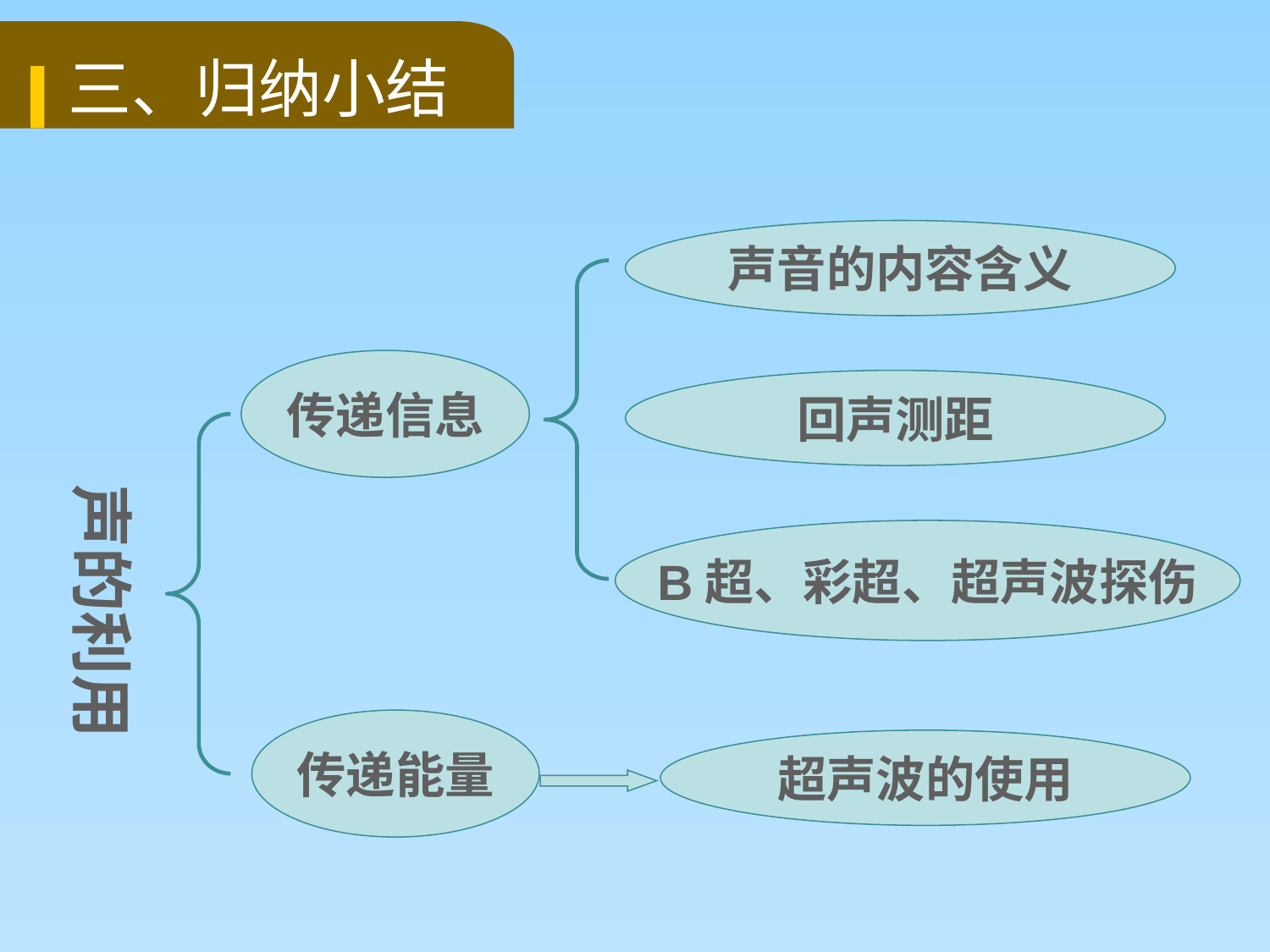

三、归纳小结

声音的内容含义

传递信息
回声测距

声的利用
B超、彩超、超声波探伤
传递能量
超声波的使用